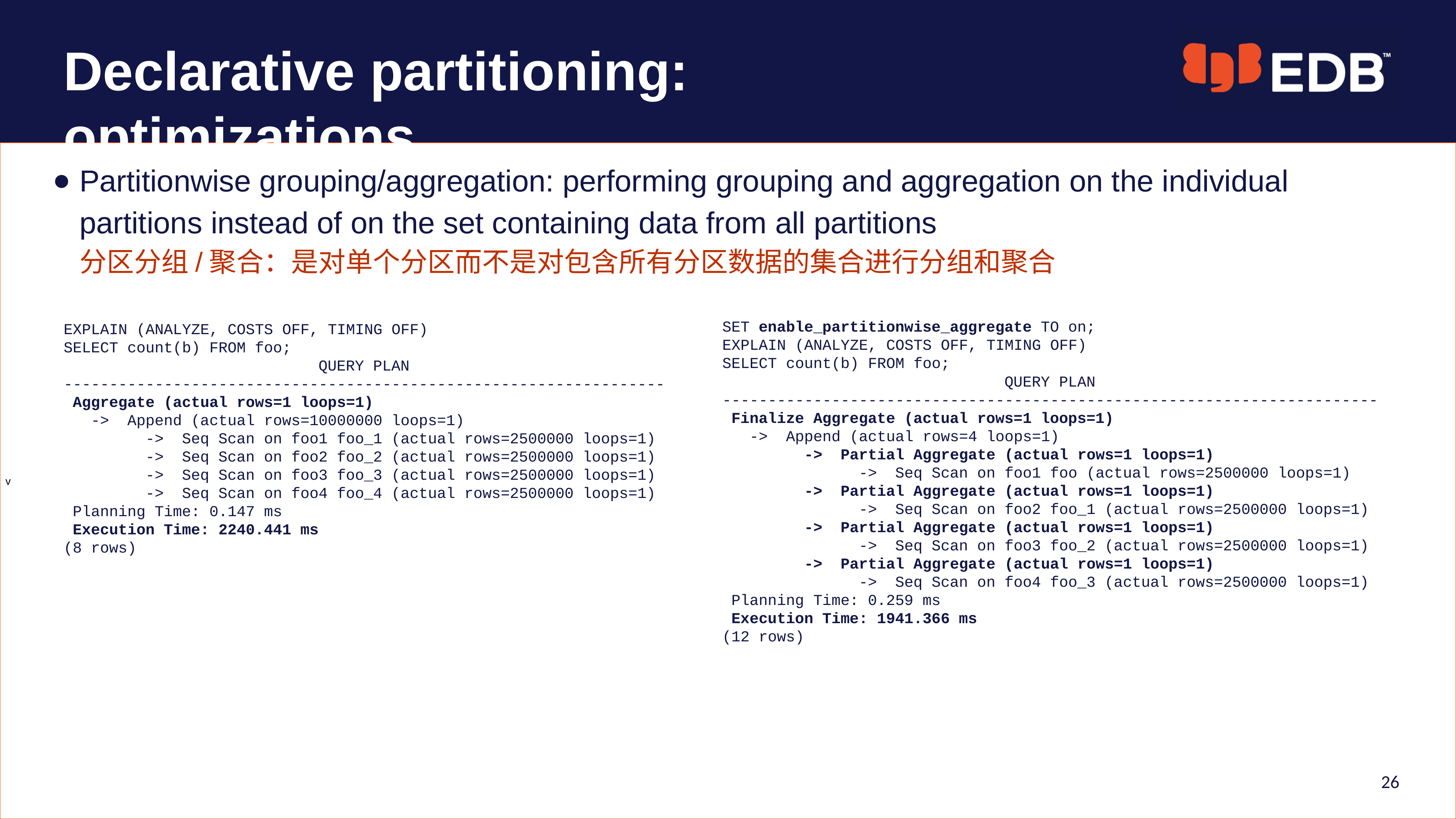

Declarative partitioning: optimizations
Partitionwise grouping/aggregation: performing grouping and aggregation on the individual partitions instead of on the set containing data from all partitions
分区分组/聚合：是对单个分区而不是对包含所有分区数据的集合进行分组和聚合

SET enable_partitionwise_aggregate TO on;
EXPLAIN (ANALYZE, COSTS OFF, TIMING OFF)
SELECT count(b) FROM foo;
                               QUERY PLAN
------------------------------------------------------------------------
 Finalize Aggregate (actual rows=1 loops=1)
   ->  Append (actual rows=4 loops=1)
         ->  Partial Aggregate (actual rows=1 loops=1)
               ->  Seq Scan on foo1 foo (actual rows=2500000 loops=1)
         ->  Partial Aggregate (actual rows=1 loops=1)
               ->  Seq Scan on foo2 foo_1 (actual rows=2500000 loops=1)
         ->  Partial Aggregate (actual rows=1 loops=1)
               ->  Seq Scan on foo3 foo_2 (actual rows=2500000 loops=1)
         ->  Partial Aggregate (actual rows=1 loops=1)
               ->  Seq Scan on foo4 foo_3 (actual rows=2500000 loops=1)
 Planning Time: 0.259 ms
 Execution Time: 1941.366 ms
(12 rows)

EXPLAIN (ANALYZE, COSTS OFF, TIMING OFF)
SELECT count(b) FROM foo;
                            QUERY PLAN
------------------------------------------------------------------
 Aggregate (actual rows=1 loops=1)
   ->  Append (actual rows=10000000 loops=1)
         ->  Seq Scan on foo1 foo_1 (actual rows=2500000 loops=1)
         ->  Seq Scan on foo2 foo_2 (actual rows=2500000 loops=1)
         ->  Seq Scan on foo3 foo_3 (actual rows=2500000 loops=1)
         ->  Seq Scan on foo4 foo_4 (actual rows=2500000 loops=1)
 Planning Time: 0.147 ms
 Execution Time: 2240.441 ms
(8 rows)
26
26